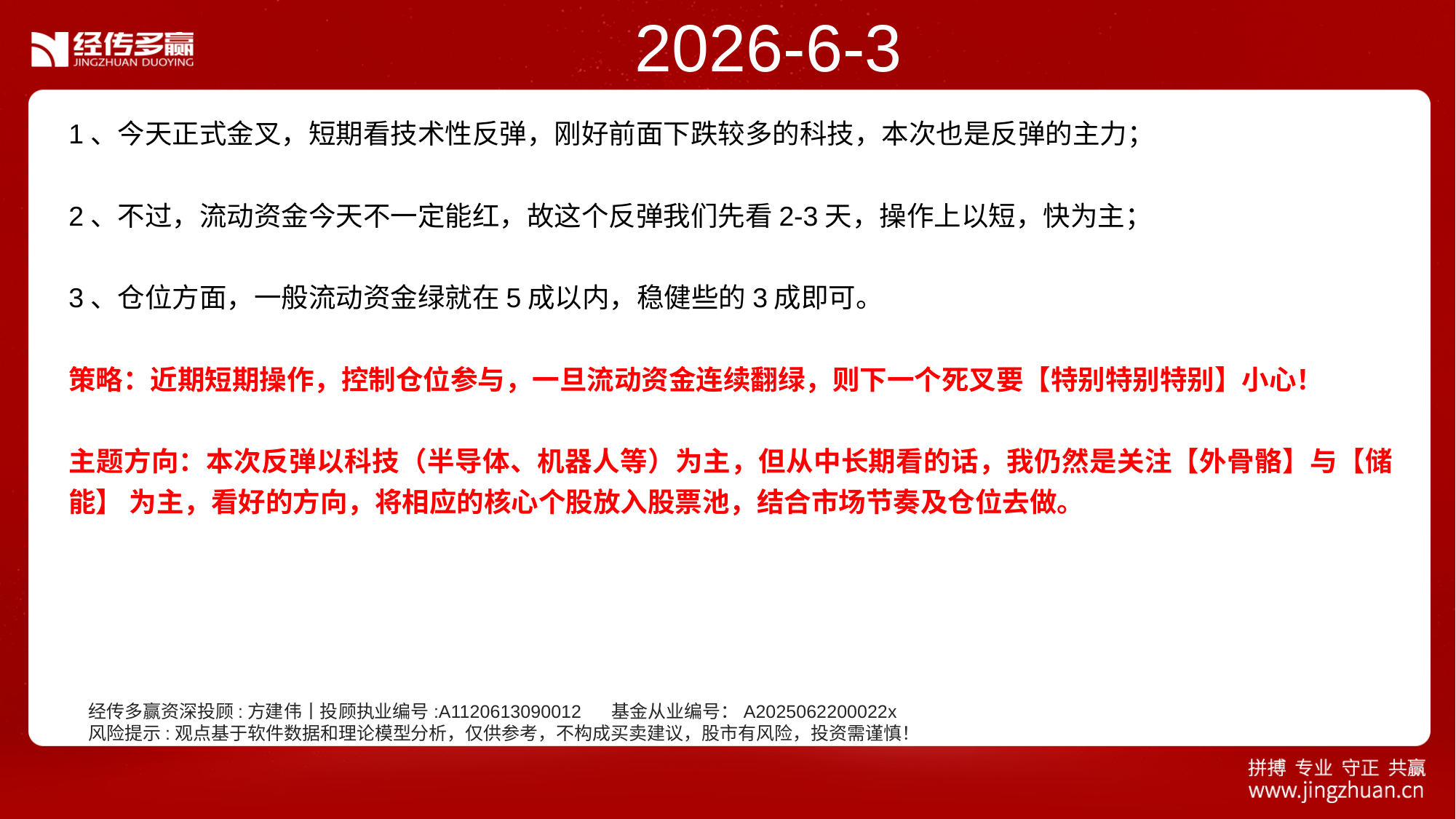

2026-6-3
1、今天正式金叉，短期看技术性反弹，刚好前面下跌较多的科技，本次也是反弹的主力；

2、不过，流动资金今天不一定能红，故这个反弹我们先看2-3天，操作上以短，快为主；

3、仓位方面，一般流动资金绿就在5成以内，稳健些的3成即可。

策略：近期短期操作，控制仓位参与，一旦流动资金连续翻绿，则下一个死叉要【特别特别特别】小心！

主题方向：本次反弹以科技（半导体、机器人等）为主，但从中长期看的话，我仍然是关注【外骨骼】与【储能】 为主，看好的方向，将相应的核心个股放入股票池，结合市场节奏及仓位去做。